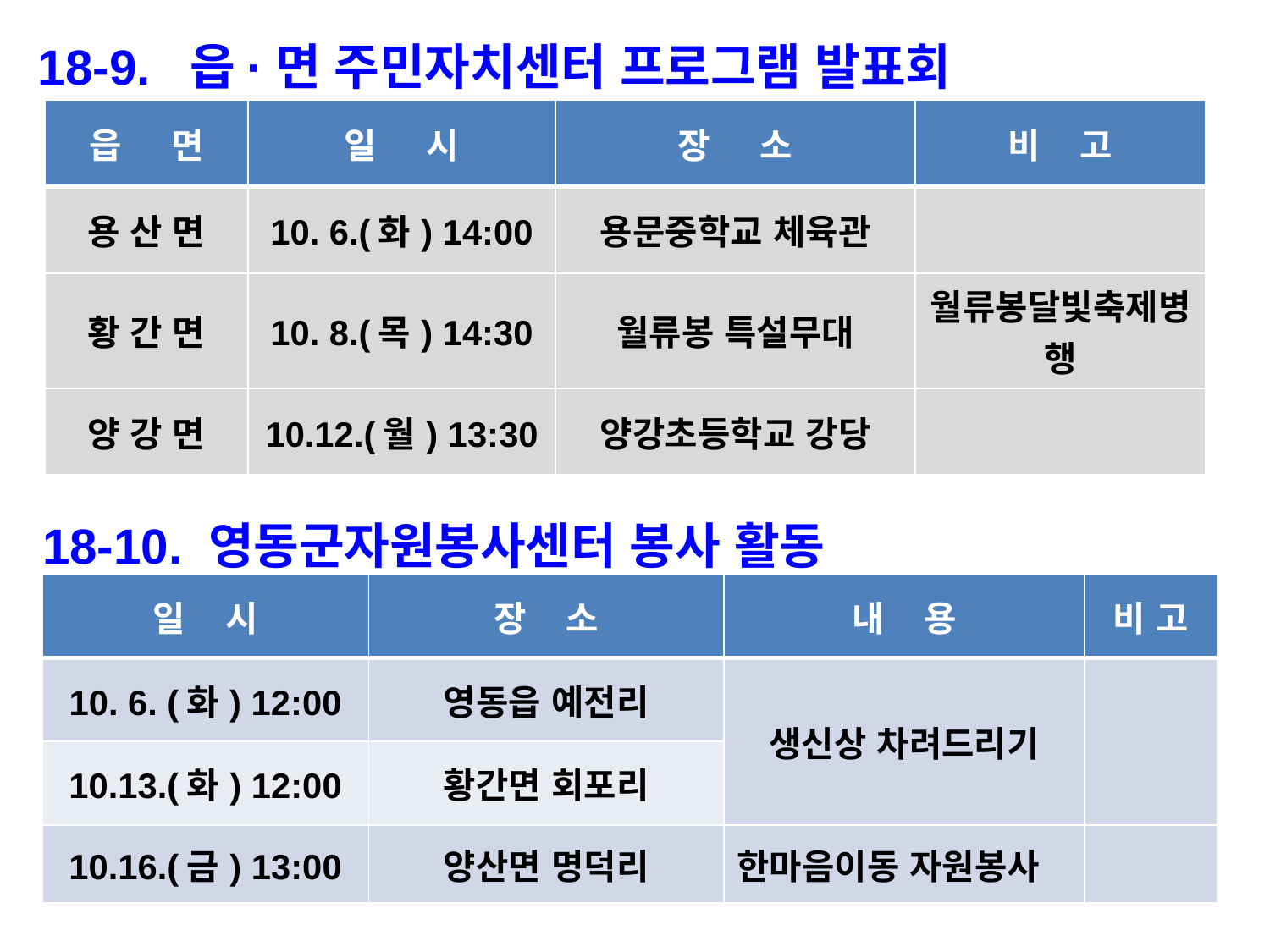

18-9.  읍·면 주민자치센터 프로그램 발표회

| 읍 면 | 일 시 | 장 소 | 비 고 |
| --- | --- | --- | --- |
| 용 산 면 | 10. 6.(화) 14:00 | 용문중학교 체육관 |  |
| 황 간 면 | 10. 8.(목) 14:30 | 월류봉 특설무대 | 월류봉달빛축제병행 |
| 양 강 면 | 10.12.(월) 13:30 | 양강초등학교 강당 |  |
18-10. 영동군자원봉사센터 봉사 활동

| 일 시 | 장 소 | 내 용 | 비 고 |
| --- | --- | --- | --- |
| 10. 6. (화) 12:00 | 영동읍 예전리 | 생신상 차려드리기 |  |
| 10.13.(화) 12:00 | 황간면 회포리 |  |  |
| 10.16.(금) 13:00 | 양산면 명덕리 | 한마음이동 자원봉사 |  |